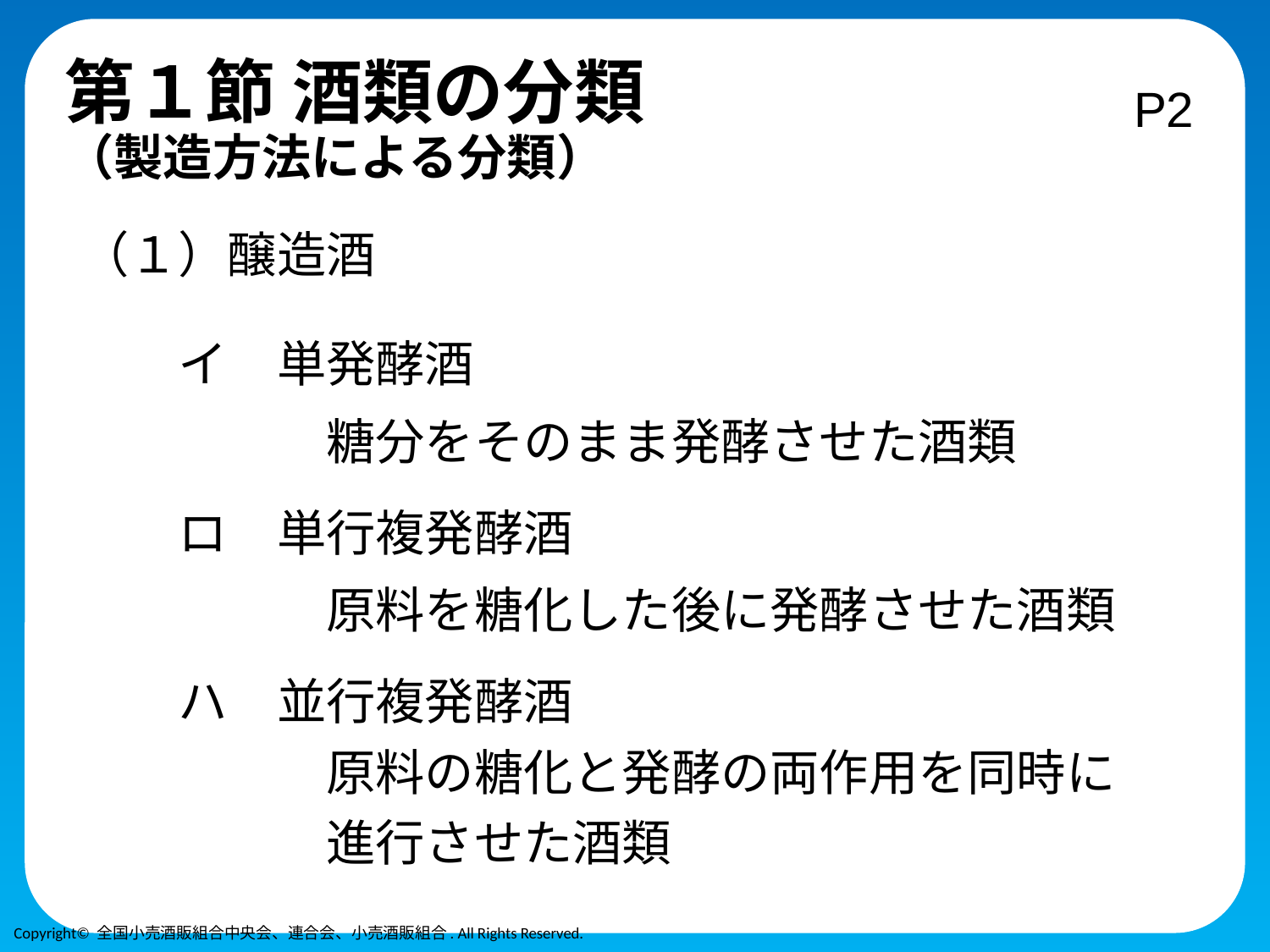

# 第１節 酒類の分類 （製造方法による分類）
P2
（１）醸造酒

　　イ　単発酵酒
　　　　　糖分をそのまま発酵させた酒類
　　ロ　単行複発酵酒
　　　　　原料を糖化した後に発酵させた酒類
　　ハ　並行複発酵酒
　　　　　原料の糖化と発酵の両作用を同時に
　　　　　進行させた酒類
Copyright© 全国小売酒販組合中央会、連合会、小売酒販組合. All Rights Reserved.